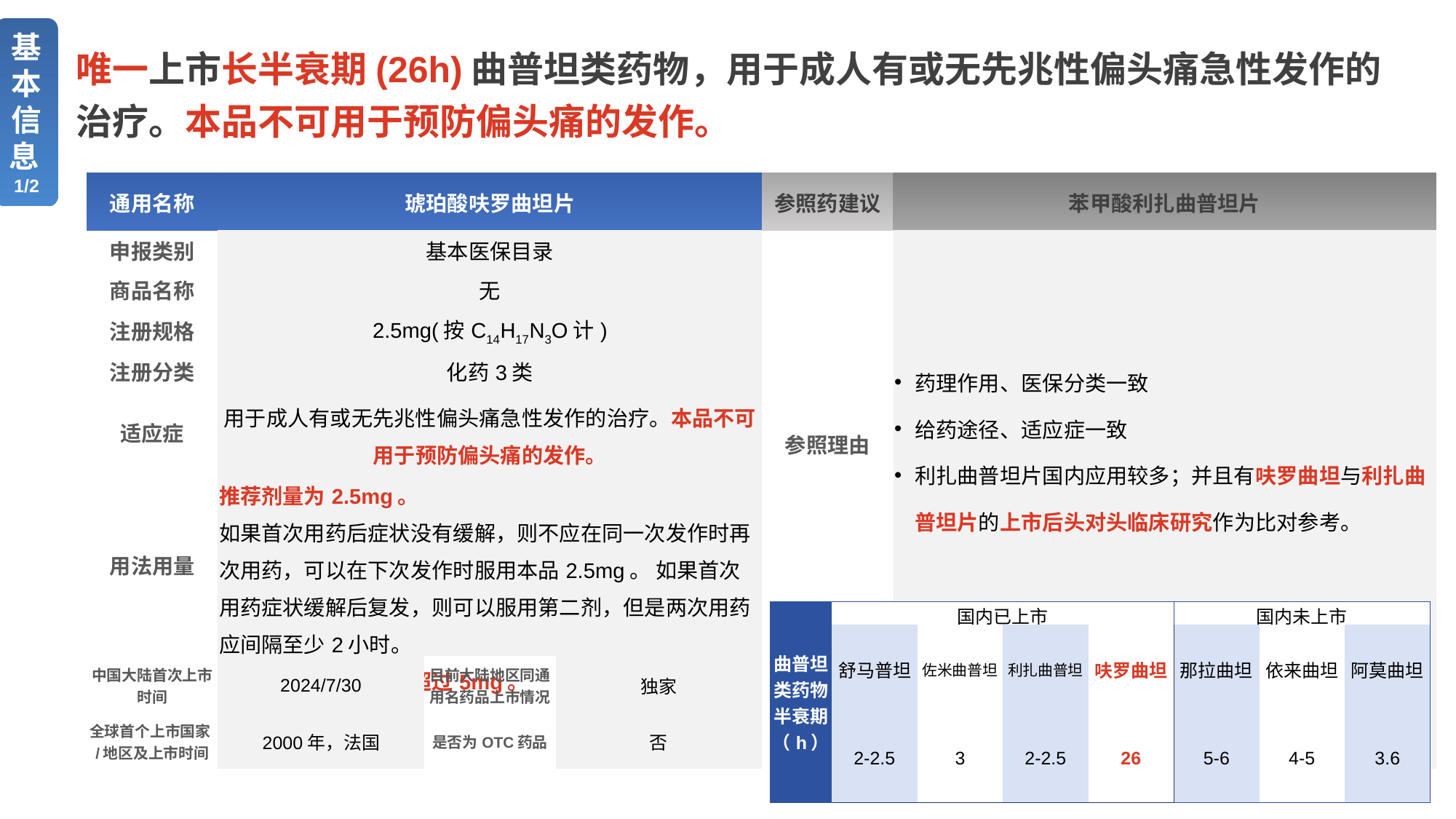

基本信息1/2
唯一上市长半衰期(26h)曲普坦类药物，用于成人有或无先兆性偏头痛急性发作的治疗。本品不可用于预防偏头痛的发作。
| 通用名称 | 琥珀酸呋罗曲坦片 |  |  | 参照药建议 | 苯甲酸利扎曲普坦片 |
| --- | --- | --- | --- | --- | --- |
| 申报类别 | 基本医保目录 |  |  | 参照理由 | 药理作用、医保分类一致 给药途径、适应症一致 利扎曲普坦片国内应用较多；并且有呋罗曲坦与利扎曲普坦片的上市后头对头临床研究作为比对参考。 |
| 商品名称 | 无 |  |  |  |  |
| 注册规格 | 2.5mg(按C14H17N3O计) |  |  |  |  |
| 注册分类 | 化药3类 |  |  |  |  |
| 适应症 | 用于成人有或无先兆性偏头痛急性发作的治疗。本品不可用于预防偏头痛的发作。 |  |  |  |  |
| 用法用量 | 推荐剂量为2.5mg。 如果首次用药后症状没有缓解，则不应在同一次发作时再次用药，可以在下次发作时服用本品2.5mg。 如果首次用药症状缓解后复发，则可以服用第二剂，但是两次用药应间隔至少2小时。 每天用药总剂量不应超过5mg。 |  |  |  |  |
| 中国大陆首次上市时间 | 2024/7/30 | 目前大陆地区同通用名药品上市情况 | 独家 |  |  |
| 全球首个上市国家/地区及上市时间 | 2000年，法国 | 是否为OTC药品 | 否 |  |  |
|  |  |  |  |  |  |  |  |  |  |
| --- | --- | --- | --- | --- | --- | --- | --- | --- | --- |
|  | 曲普坦类药物半衰期（h） | 国内已上市 |  |  |  | 国内未上市 |  |  |  |
|  |  | 舒马普坦 | 佐米曲普坦 | 利扎曲普坦 | 呋罗曲坦 | 那拉曲坦 | 依来曲坦 | 阿莫曲坦 |  |
|  |  | 2-2.5 | 3 | 2-2.5 | 26 | 5-6 | 4-5 | 3.6 |  |
|  |  |  |  |  |  |  |  |  |  |